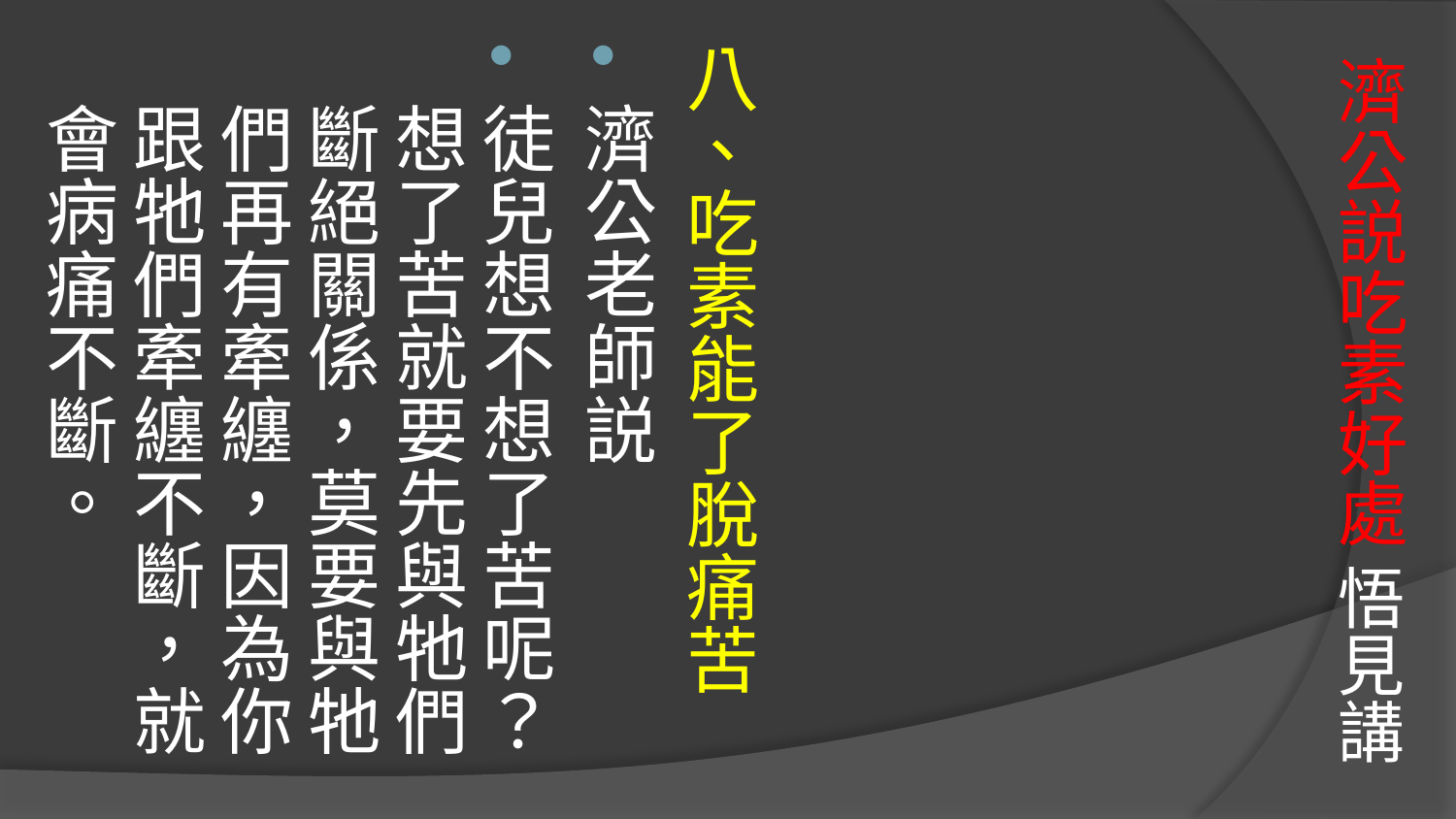

八、吃素能了脫痛苦
濟公老師説
徒兒想不想了苦呢？想了苦就要先與牠們斷絕關係，莫要與牠們再有牽纏，因為你跟牠們牽纏不斷，就會病痛不斷。
# 濟公説吃素好處 悟見講